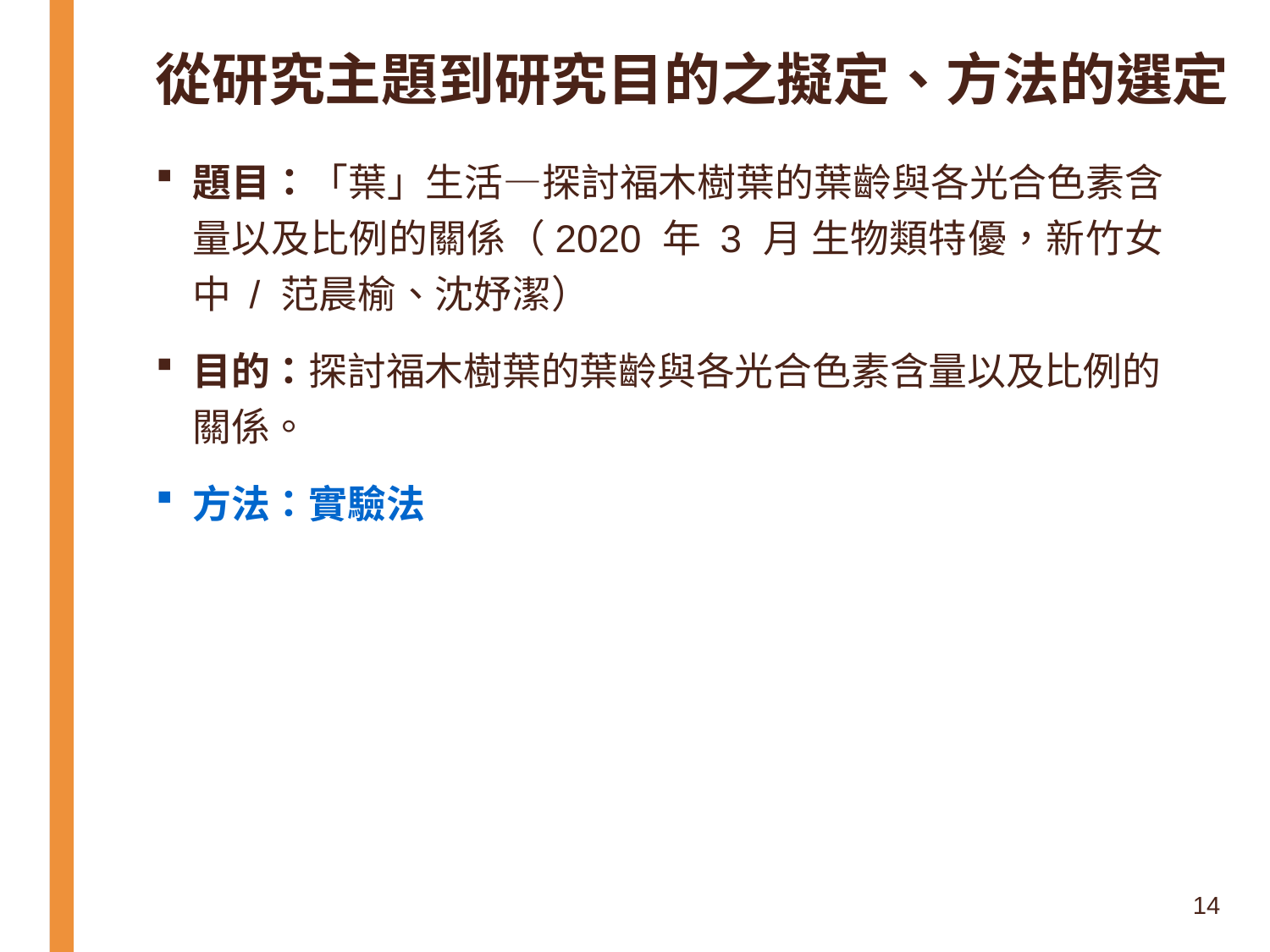

# 從研究主題到研究目的之擬定、方法的選定
題目：「葉」生活—探討福木樹葉的葉齡與各光合色素含量以及比例的關係（2020 年 3 月 生物類特優，新竹女中 / 范晨榆、沈妤潔）
目的：探討福木樹葉的葉齡與各光合色素含量以及比例的關係。
方法：實驗法
14